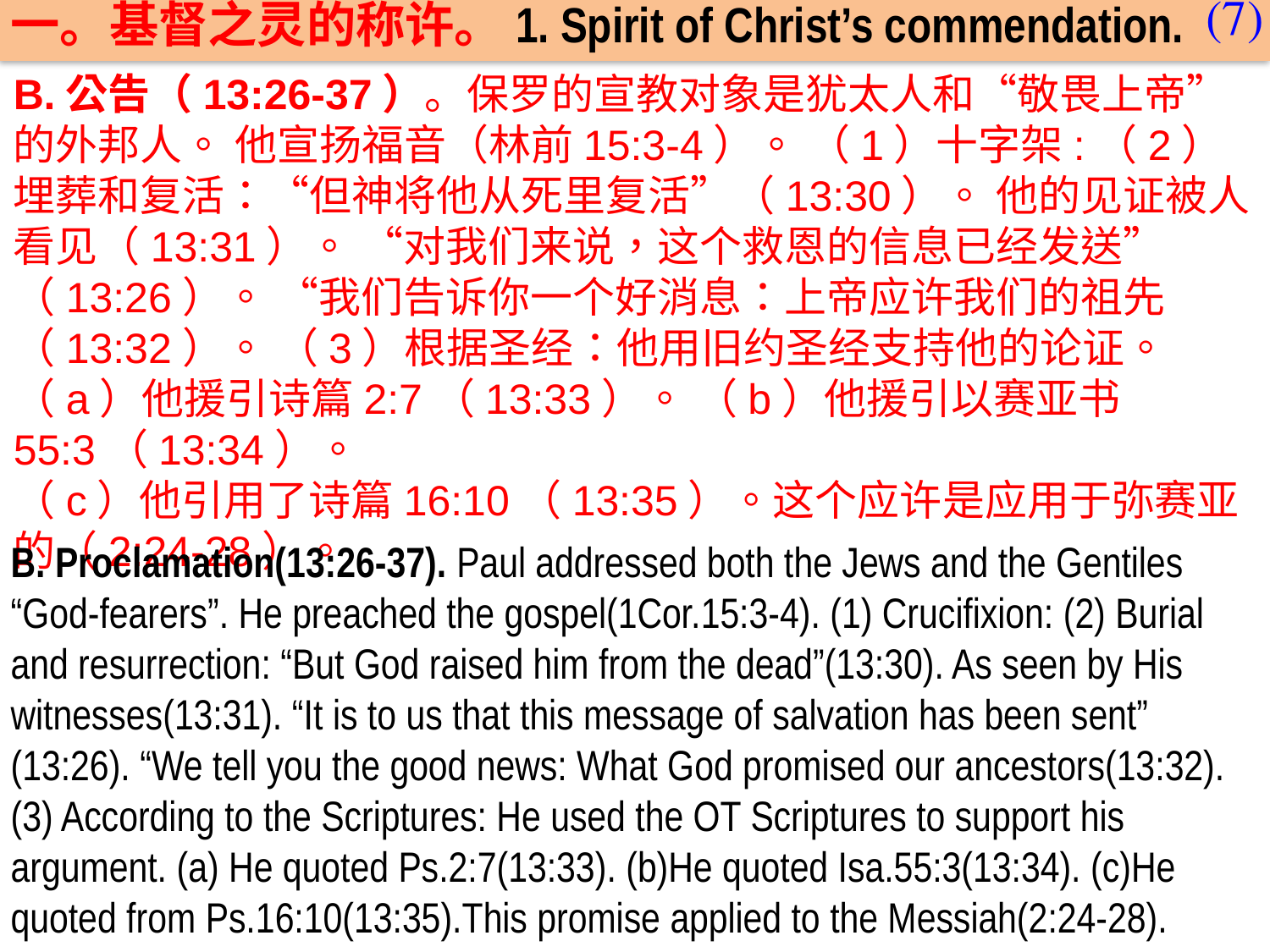

(7)
一。基督之灵的称许。1. Spirit of Christ’s commendation.

B.公告（13:26-37）。保罗的宣教对象是犹太人和“敬畏上帝”的外邦人。 他宣扬福音（林前15:3-4）。 （1）十字架:（2）埋葬和复活：“但神将他从死里复活”（13:30）。 他的见证被人看见（13:31）。 “对我们来说，这个救恩的信息已经发送”
（13:26）。 “我们告诉你一个好消息：上帝应许我们的祖先（13:32）。 （3）根据圣经：他用旧约圣经支持他的论证。 （a）他援引诗篇2:7（13:33）。 （b）他援引以赛亚书55:3（13:34）。
（c）他引用了诗篇16:10（13:35）。这个应许是应用于弥赛亚的（2:24-28）。
B. Proclamation(13:26-37). Paul addressed both the Jews and the Gentiles “God-fearers”. He preached the gospel(1Cor.15:3-4). (1) Crucifixion: (2) Burial and resurrection: “But God raised him from the dead”(13:30). As seen by His witnesses(13:31). “It is to us that this message of salvation has been sent”
(13:26). “We tell you the good news: What God promised our ancestors(13:32). (3) According to the Scriptures: He used the OT Scriptures to support his argument. (a) He quoted Ps.2:7(13:33). (b)He quoted Isa.55:3(13:34). (c)He quoted from Ps.16:10(13:35).This promise applied to the Messiah(2:24-28).